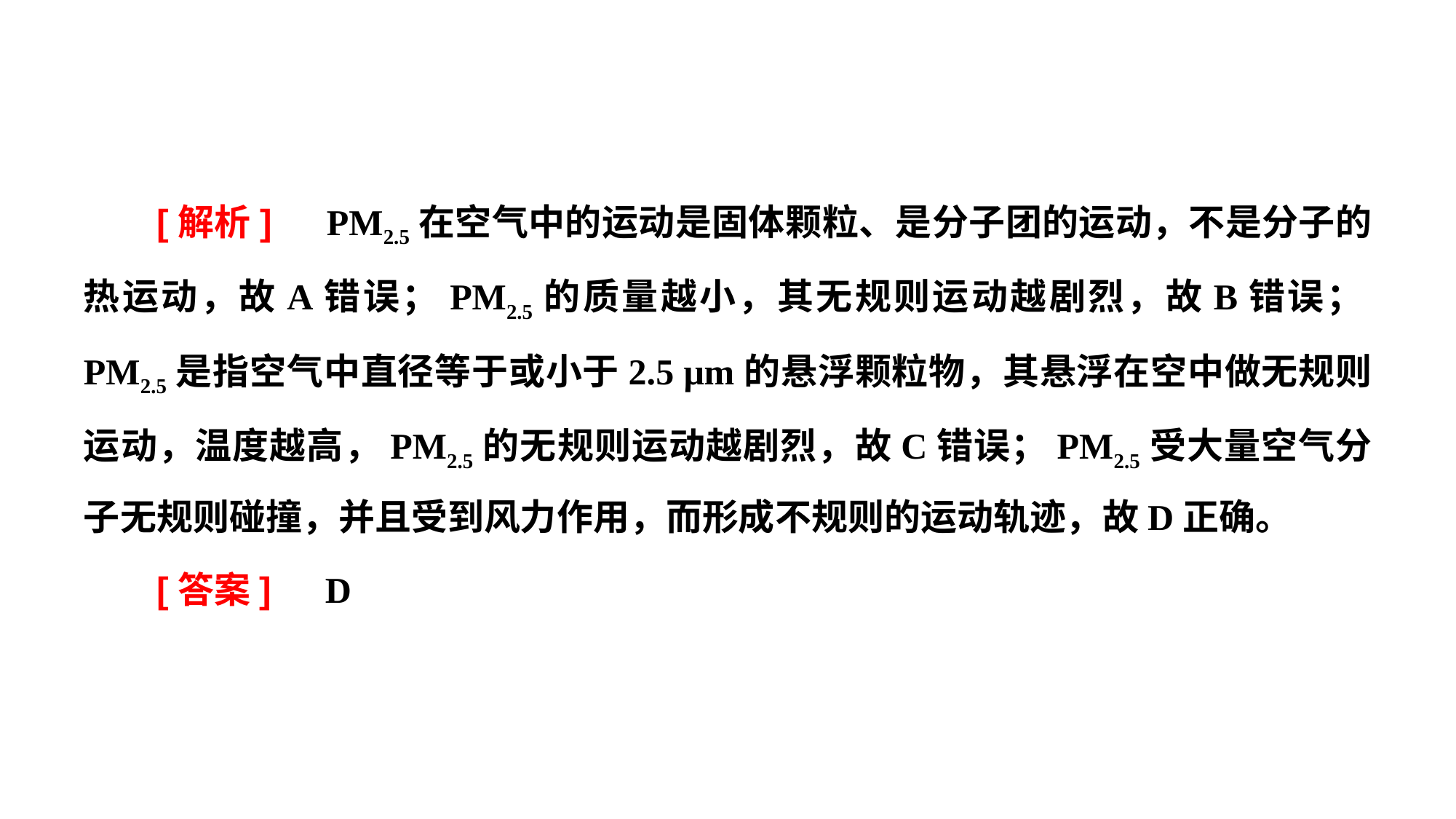

[解析]　PM2.5在空气中的运动是固体颗粒、是分子团的运动，不是分子的热运动，故A错误；PM2.5的质量越小，其无规则运动越剧烈，故B错误；PM2.5是指空气中直径等于或小于2.5 μm的悬浮颗粒物，其悬浮在空中做无规则运动，温度越高，PM2.5的无规则运动越剧烈，故C错误；PM2.5受大量空气分子无规则碰撞，并且受到风力作用，而形成不规则的运动轨迹，故D正确。
[答案]　D